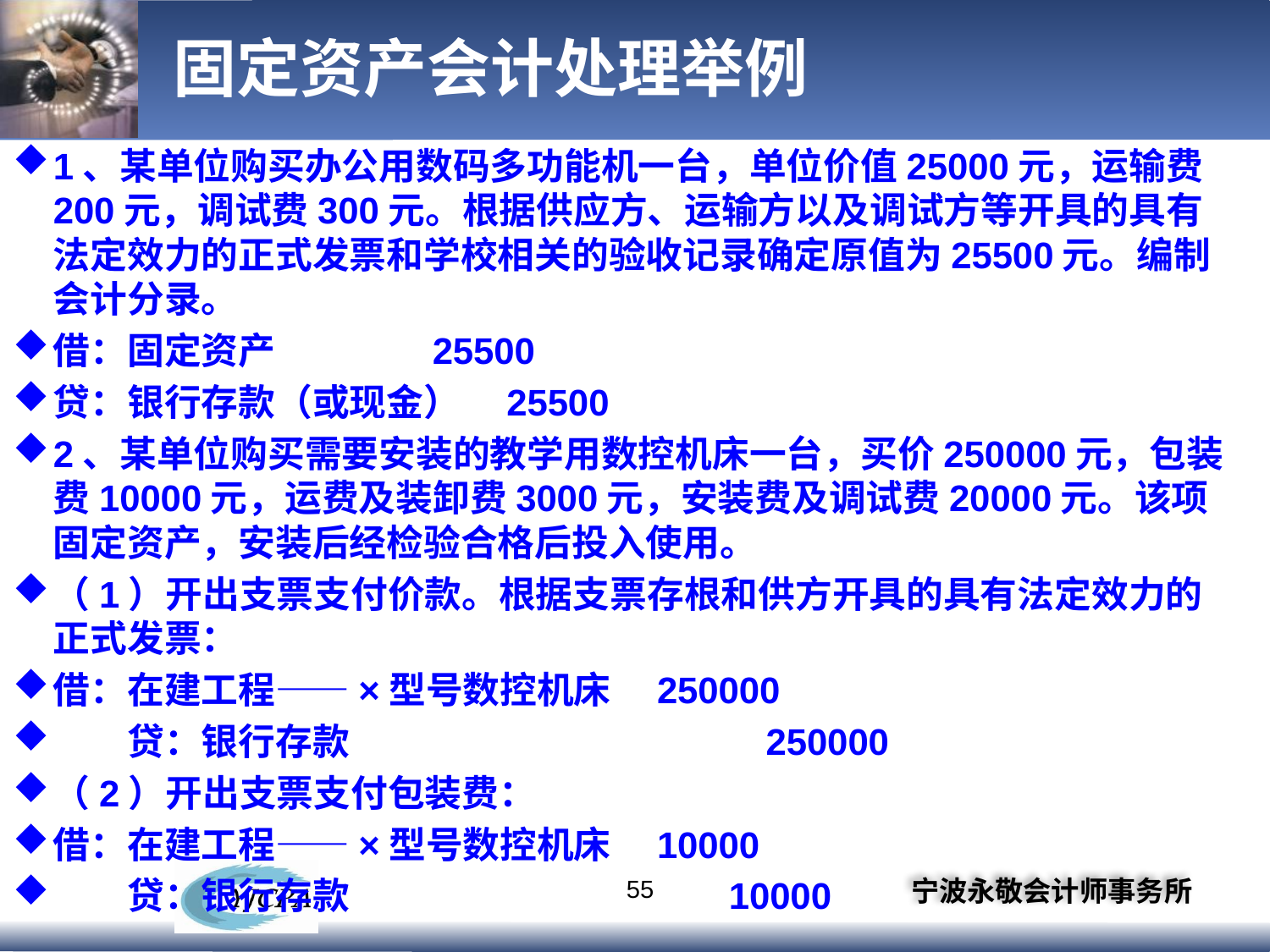

# 固定资产会计处理举例
1、某单位购买办公用数码多功能机一台，单位价值25000元，运输费200元，调试费300元。根据供应方、运输方以及调试方等开具的具有法定效力的正式发票和学校相关的验收记录确定原值为25500元。编制会计分录。
借：固定资产　　　　25500
贷：银行存款（或现金）　25500
2、某单位购买需要安装的教学用数控机床一台，买价250000元，包装费10000元，运费及装卸费3000元，安装费及调试费20000元。该项固定资产，安装后经检验合格后投入使用。
（1）开出支票支付价款。根据支票存根和供方开具的具有法定效力的正式发票：
借：在建工程——×型号数控机床　250000
　　贷：银行存款　　　　　　　　　　　250000
（2）开出支票支付包装费：
借：在建工程——×型号数控机床　10000
　　贷：银行存款　　　　　　　　　　10000